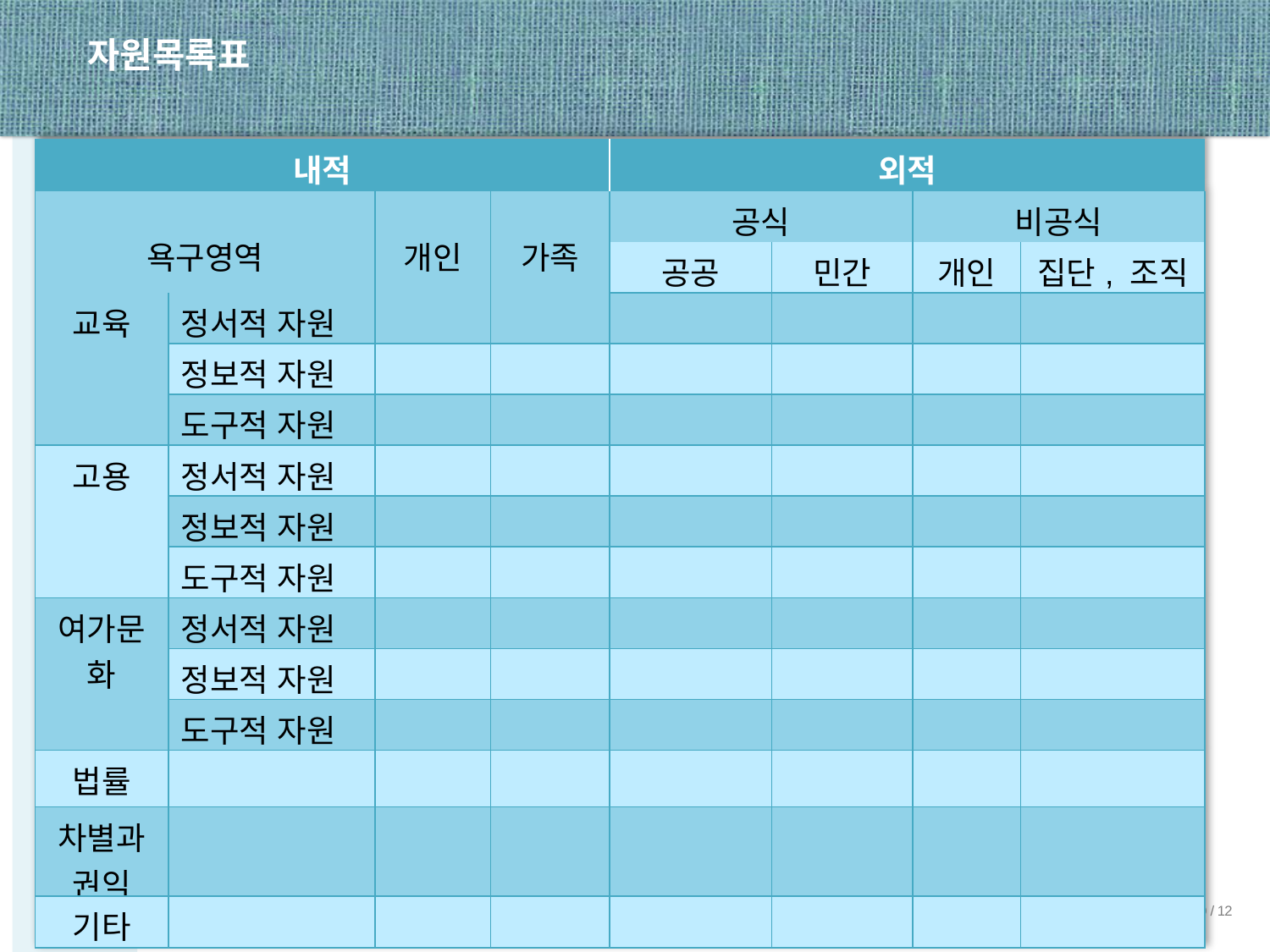

자원목록표
| 내적 |  |  |  | 외적 |  |  |  |
| --- | --- | --- | --- | --- | --- | --- | --- |
| 욕구영역 |  | 개인 | 가족 | 공식 |  | 비공식 |  |
|  |  |  |  | 공공 | 민간 | 개인 | 집단, 조직 |
| 교육 | 정서적 자원 |  |  |  |  |  |  |
|  | 정보적 자원 |  |  |  |  |  |  |
|  | 도구적 자원 |  |  |  |  |  |  |
| 고용 | 정서적 자원 |  |  |  |  |  |  |
|  | 정보적 자원 |  |  |  |  |  |  |
|  | 도구적 자원 |  |  |  |  |  |  |
| 여가문화 | 정서적 자원 |  |  |  |  |  |  |
|  | 정보적 자원 |  |  |  |  |  |  |
|  | 도구적 자원 |  |  |  |  |  |  |
| 법률 |  |  |  |  |  |  |  |
| 차별과 권익 |  |  |  |  |  |  |  |
| 기타 |  |  |  |  |  |  |  |
10 / 12